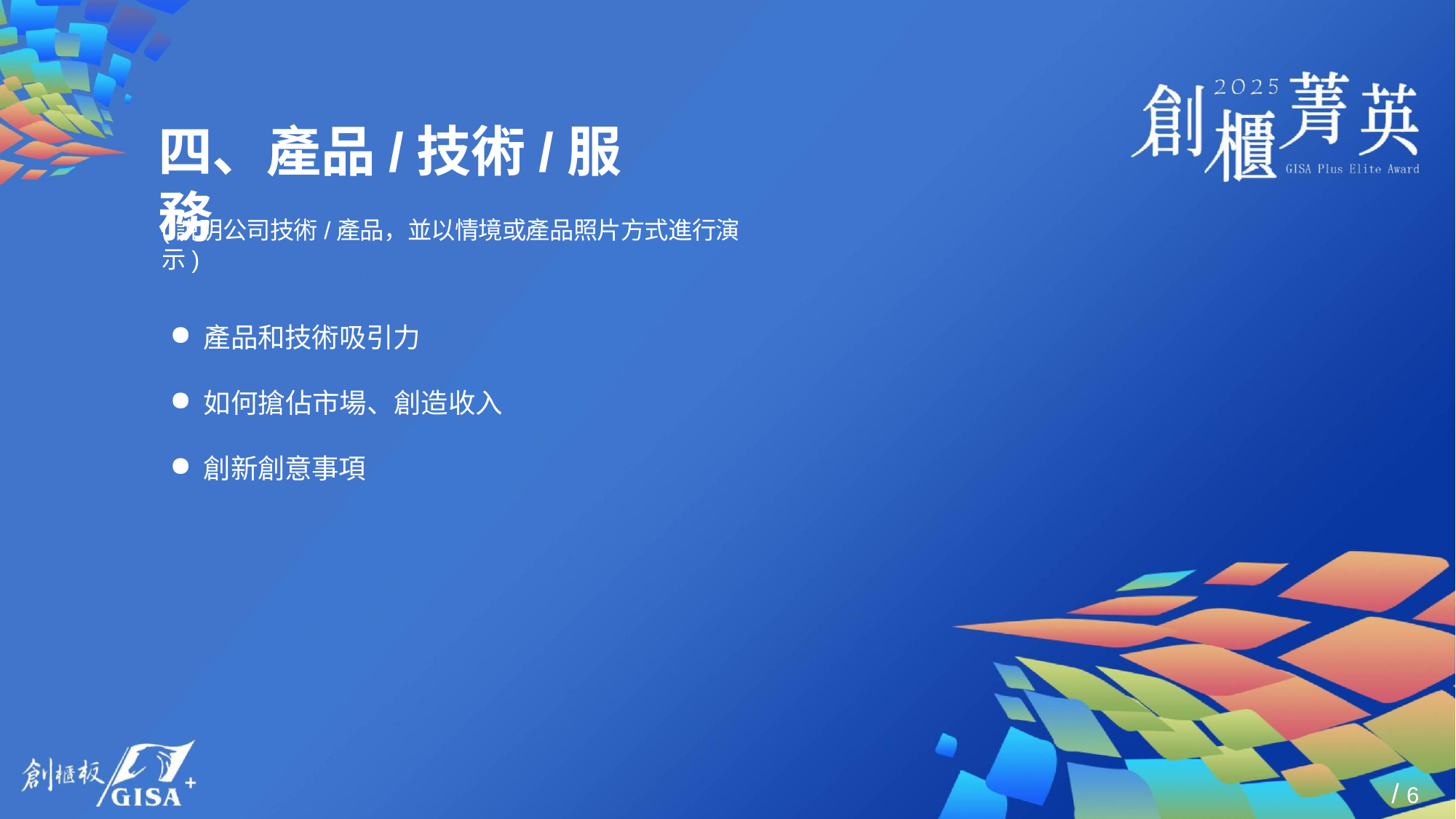

# 四、產品/技術/服務
(說明公司技術/產品，並以情境或產品照片方式進行演示)
產品和技術吸引力
如何搶佔市場、創造收入
創新創意事項
/ 6